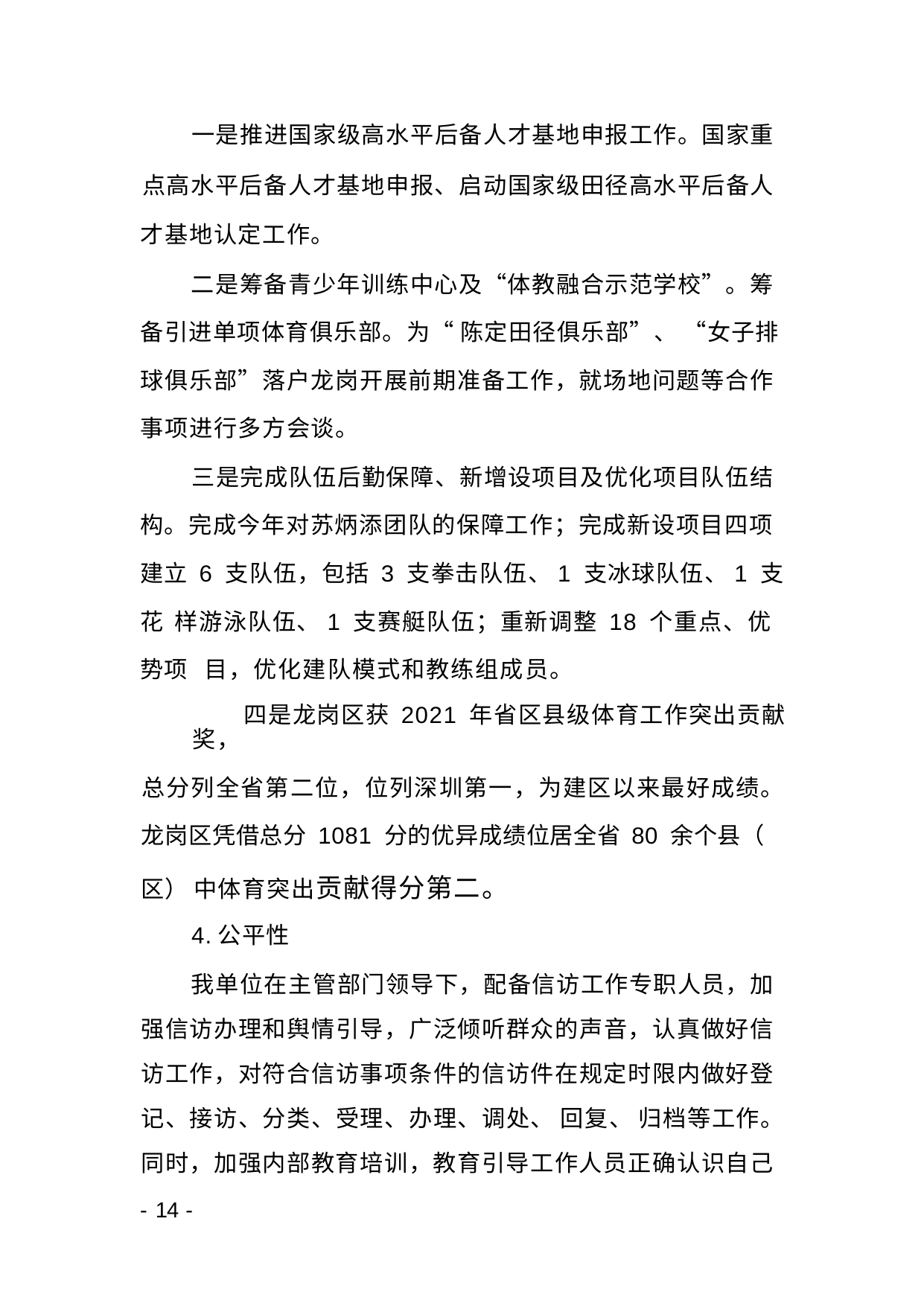

一是推进国家级高水平后备人才基地申报工作。国家重
点高水平后备人才基地申报、启动国家级田径高水平后备人  才基地认定工作。
二是筹备青少年训练中心及“体教融合示范学校”。筹  备引进单项体育俱乐部。为“ 陈定田径俱乐部”、 “女子排  球俱乐部”落户龙岗开展前期准备工作，就场地问题等合作  事项进行多方会谈。
三是完成队伍后勤保障、新增设项目及优化项目队伍结  构。完成今年对苏炳添团队的保障工作；完成新设项目四项  建立 6 支队伍，包括 3 支拳击队伍、1 支冰球队伍、1 支花  样游泳队伍、1 支赛艇队伍；重新调整 18 个重点、优势项   目，优化建队模式和教练组成员。
四是龙岗区获 2021 年省区县级体育工作突出贡献奖，
总分列全省第二位，位列深圳第一，为建区以来最好成绩。 龙岗区凭借总分 1081 分的优异成绩位居全省 80 余个县（ 区） 中体育突出贡献得分第二。
4.公平性
我单位在主管部门领导下，配备信访工作专职人员，加  强信访办理和舆情引导，广泛倾听群众的声音，认真做好信  访工作，对符合信访事项条件的信访件在规定时限内做好登  记、接访、分类、受理、办理、调处、 回复、 归档等工作。 同时，加强内部教育培训，教育引导工作人员正确认识自己

- 14 -